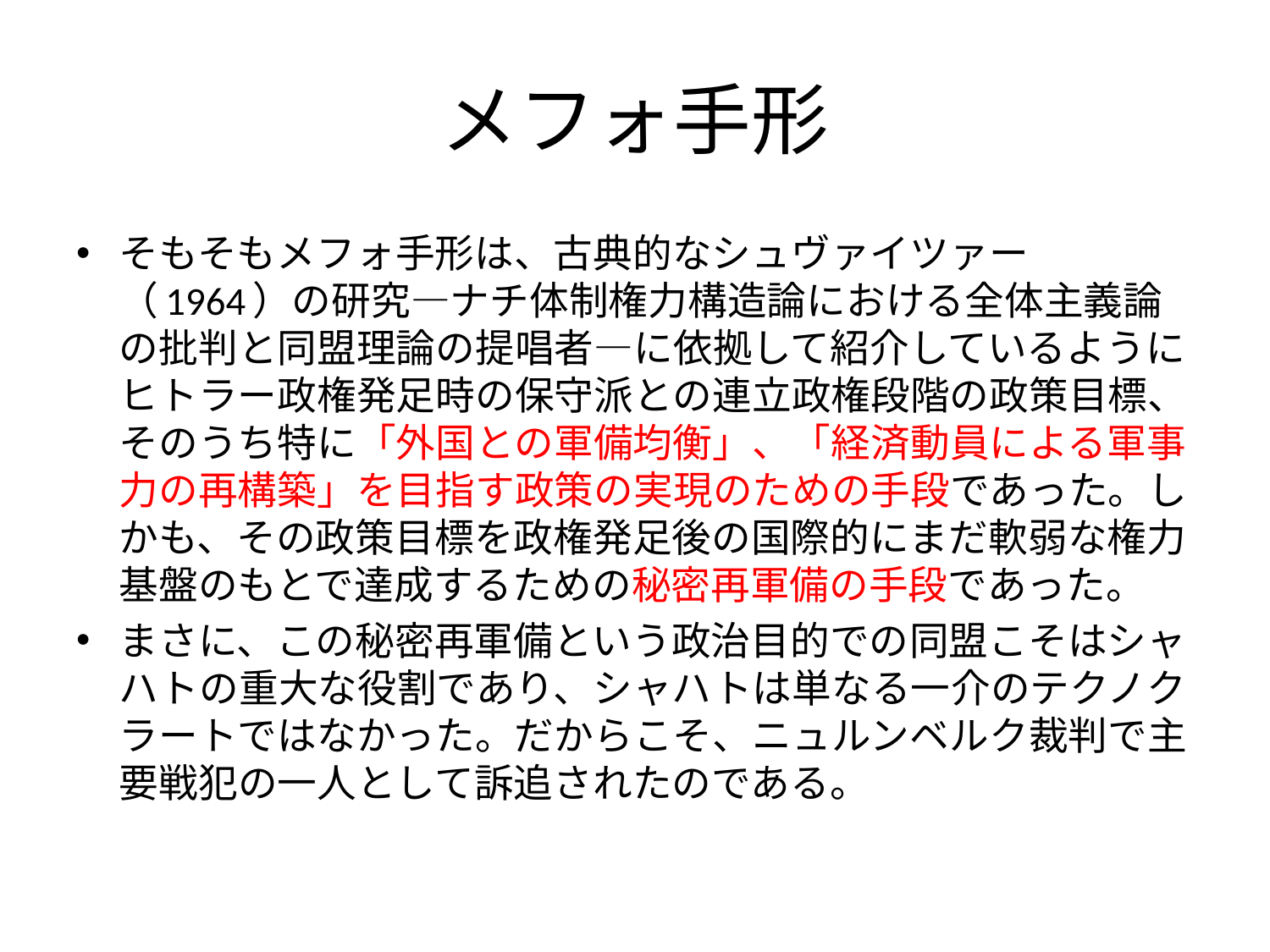

# メフォ手形
そもそもメフォ手形は、古典的なシュヴァイツァー（1964）の研究―ナチ体制権力構造論における全体主義論の批判と同盟理論の提唱者―に依拠して紹介しているようにヒトラー政権発足時の保守派との連立政権段階の政策目標、そのうち特に「外国との軍備均衡」、「経済動員による軍事力の再構築」を目指す政策の実現のための手段であった。しかも、その政策目標を政権発足後の国際的にまだ軟弱な権力基盤のもとで達成するための秘密再軍備の手段であった。
まさに、この秘密再軍備という政治目的での同盟こそはシャハトの重大な役割であり、シャハトは単なる一介のテクノクラートではなかった。だからこそ、ニュルンベルク裁判で主要戦犯の一人として訴追されたのである。